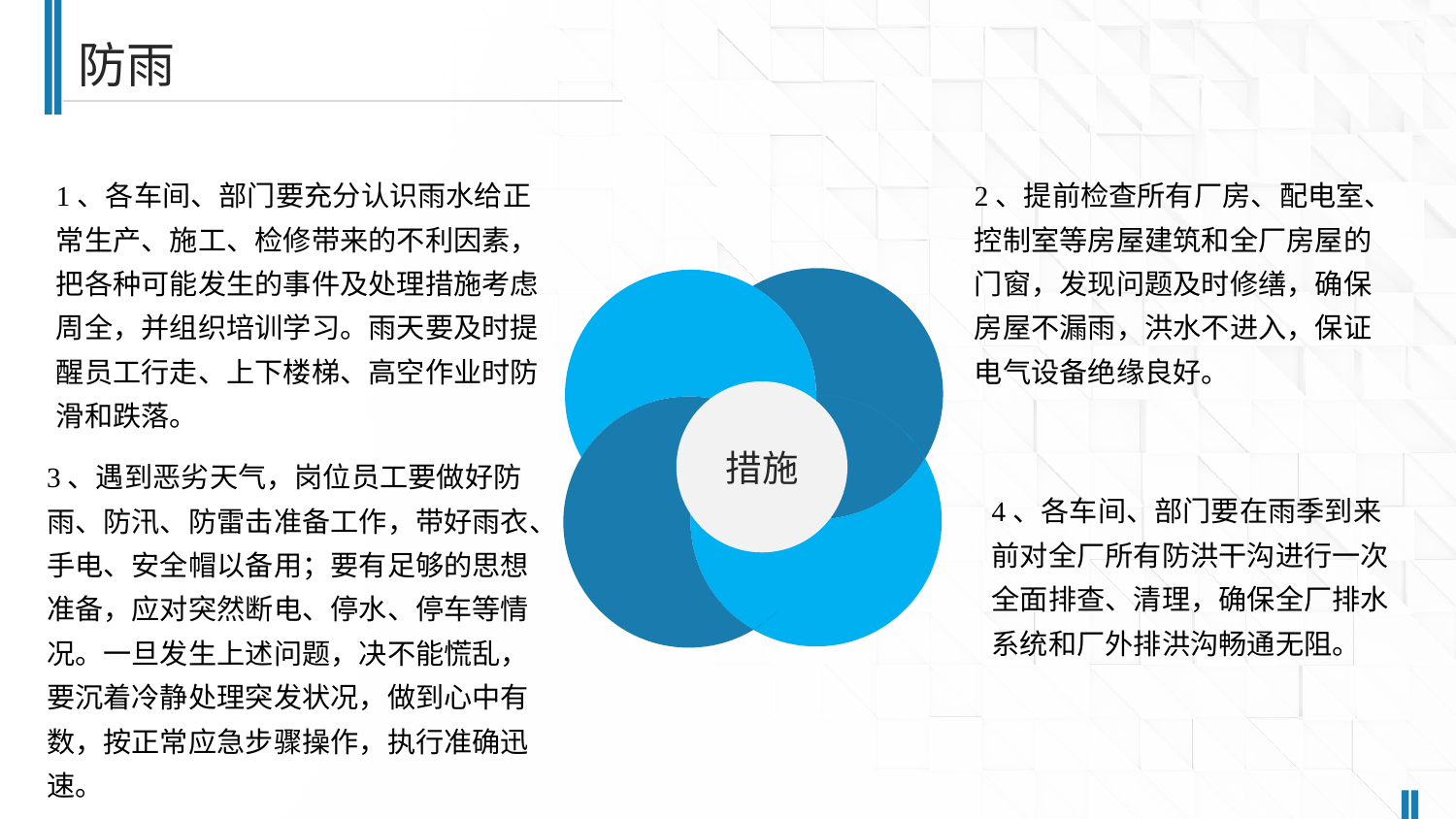

防雨
1、各车间、部门要充分认识雨水给正常生产、施工、检修带来的不利因素，把各种可能发生的事件及处理措施考虑周全，并组织培训学习。雨天要及时提醒员工行走、上下楼梯、高空作业时防滑和跌落。
2、提前检查所有厂房、配电室、控制室等房屋建筑和全厂房屋的门窗，发现问题及时修缮，确保房屋不漏雨，洪水不进入，保证电气设备绝缘良好。

措施
3、遇到恶劣天气，岗位员工要做好防雨、防汛、防雷击准备工作，带好雨衣、手电、安全帽以备用；要有足够的思想准备，应对突然断电、停水、停车等情况。一旦发生上述问题，决不能慌乱，要沉着冷静处理突发状况，做到心中有数，按正常应急步骤操作，执行准确迅速。
4、各车间、部门要在雨季到来前对全厂所有防洪干沟进行一次全面排查、清理，确保全厂排水系统和厂外排洪沟畅通无阻。